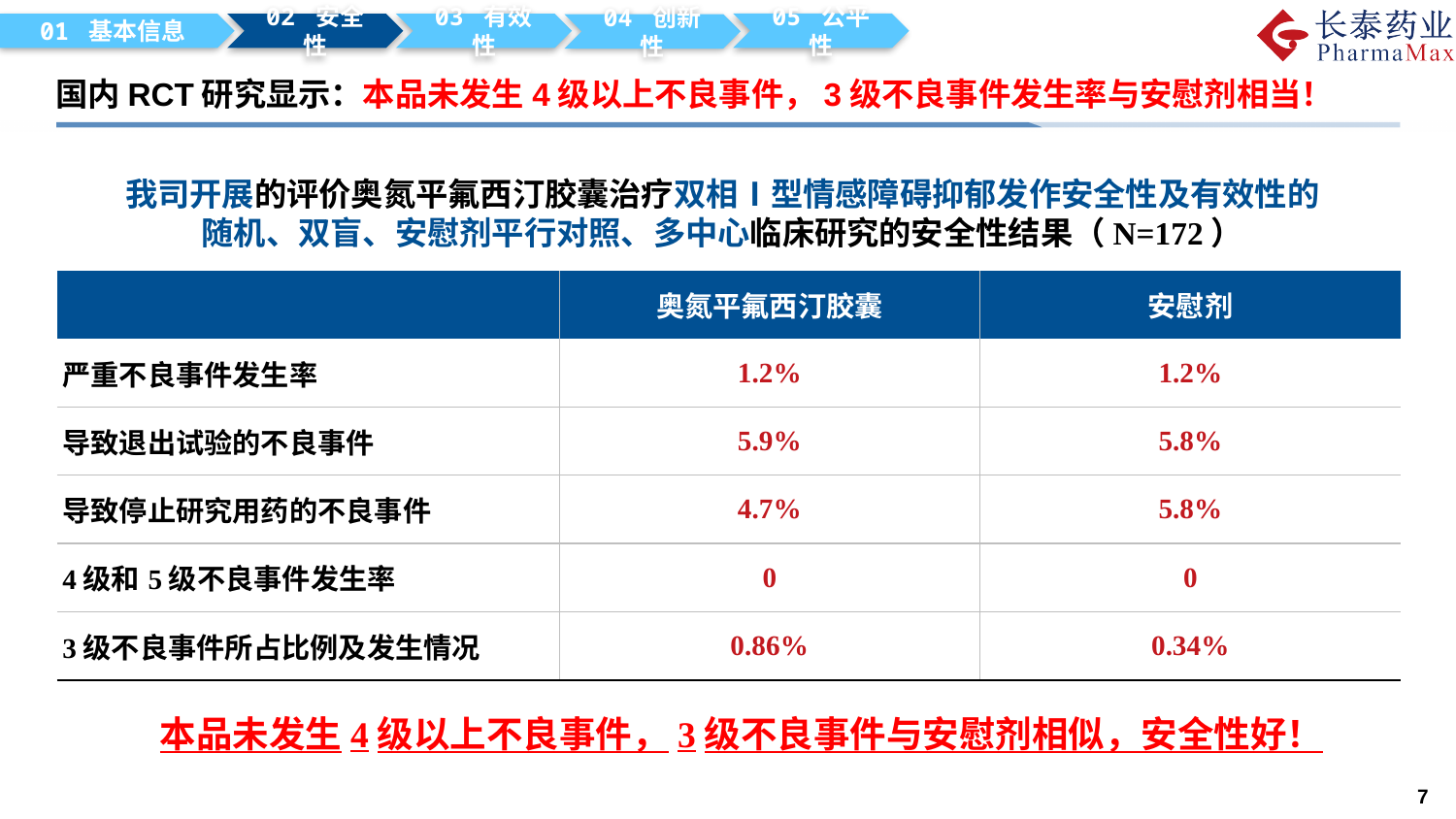

05 公平性
01 基本信息
02 安全性
03 有效性
04 创新性
# 国内RCT研究显示：本品未发生4级以上不良事件，3级不良事件发生率与安慰剂相当！
我司开展的评价奥氮平氟西汀胶囊治疗双相Ⅰ型情感障碍抑郁发作安全性及有效性的
随机、双盲、安慰剂平行对照、多中心临床研究的安全性结果（N=172）

|  | 奥氮平氟西汀胶囊 | 安慰剂 |
| --- | --- | --- |
| 严重不良事件发生率 | 1.2% | 1.2% |
| 导致退出试验的不良事件 | 5.9% | 5.8% |
| 导致停止研究用药的不良事件 | 4.7% | 5.8% |
| 4级和5级不良事件发生率 | 0 | 0 |
| 3级不良事件所占比例及发生情况 | 0.86% | 0.34% |
本品未发生4级以上不良事件，3级不良事件与安慰剂相似，安全性好！